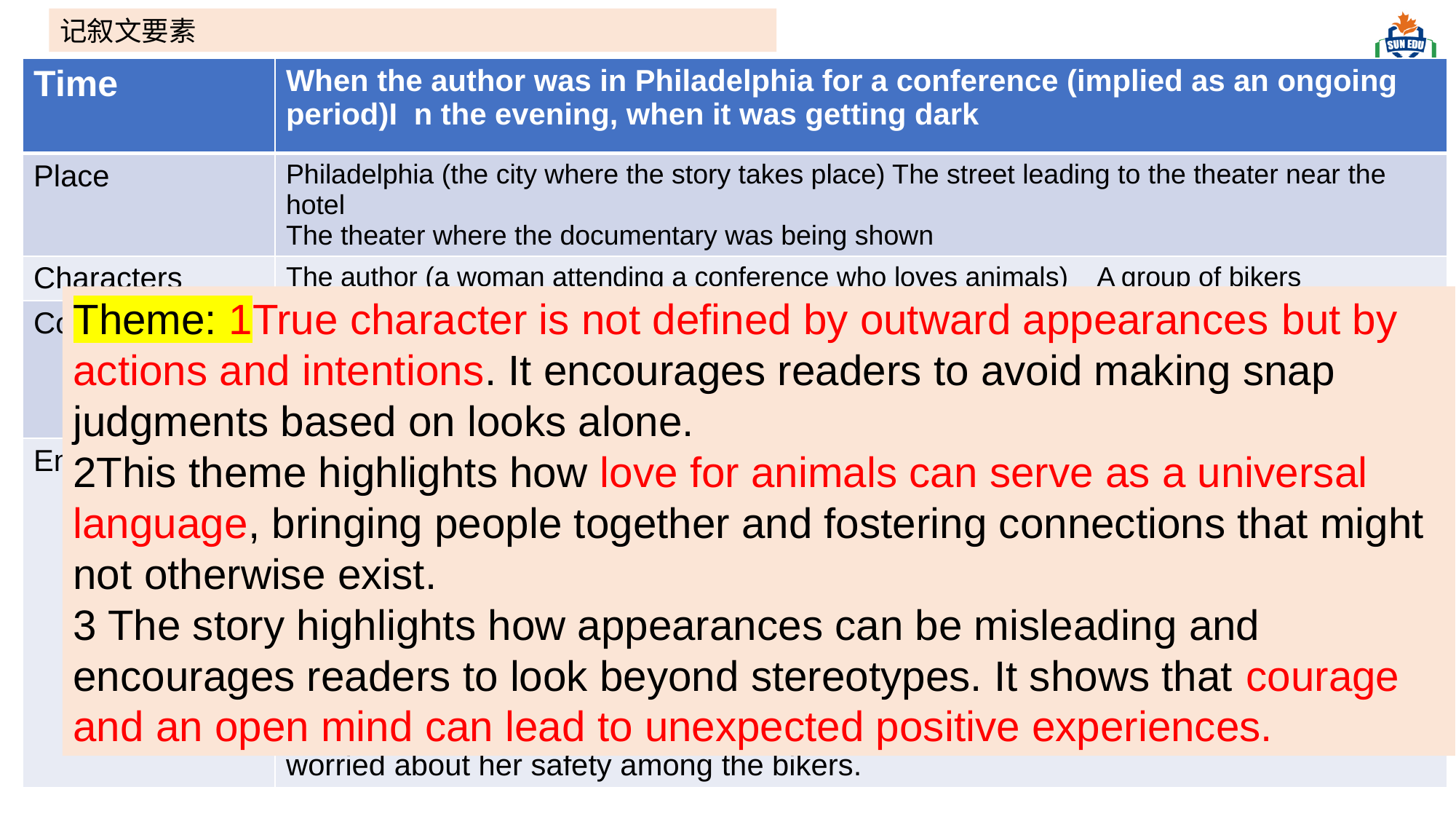

记叙文要素
| Time | When the author was in Philadelphia for a conference (implied as an ongoing period)I n the evening, when it was getting dark |
| --- | --- |
| Place | Philadelphia (the city where the story takes place) The street leading to the theater near the hotel The theater where the documentary was being shown |
| Characters | The author (a woman attending a conference who loves animals) A group of bikers |
| Contradiction | The author wanted to attend a fundraising event at a nearby theater to watch a documentary about animal shelters. She was worried about walking alone at night. When she arrived at the theater, she was intimidated by a group of tough - looking bikers outside and inside the theater, which made her question her safety and whether she should leave. |
| Emotional Line: | Initial interest: The author felt an urge to go to the fundraising event when she saw the ad about the animal - related documentary. Resignation: Since no co - workers would go with her and she was worried about walking alone at night, she resigned herself to staying in the hotel room. Restlessness and boredom: After getting back to the room, she felt restless and bored, which led her to change her mind and decide to go to the event. Shock and fear: When she saw the group of bikers in front of the theater, she was shocked and afraid, with warning bells in her head and her heart pounding. Hesitation: She hesitated between rushing back to the hotel and entering the theater, worried about her safety among the bikers. |
Theme: 1True character is not defined by outward appearances but by actions and intentions. It encourages readers to avoid making snap judgments based on looks alone.
2This theme highlights how love for animals can serve as a universal language, bringing people together and fostering connections that might not otherwise exist.
3 The story highlights how appearances can be misleading and encourages readers to look beyond stereotypes. It shows that courage and an open mind can lead to unexpected positive experiences.